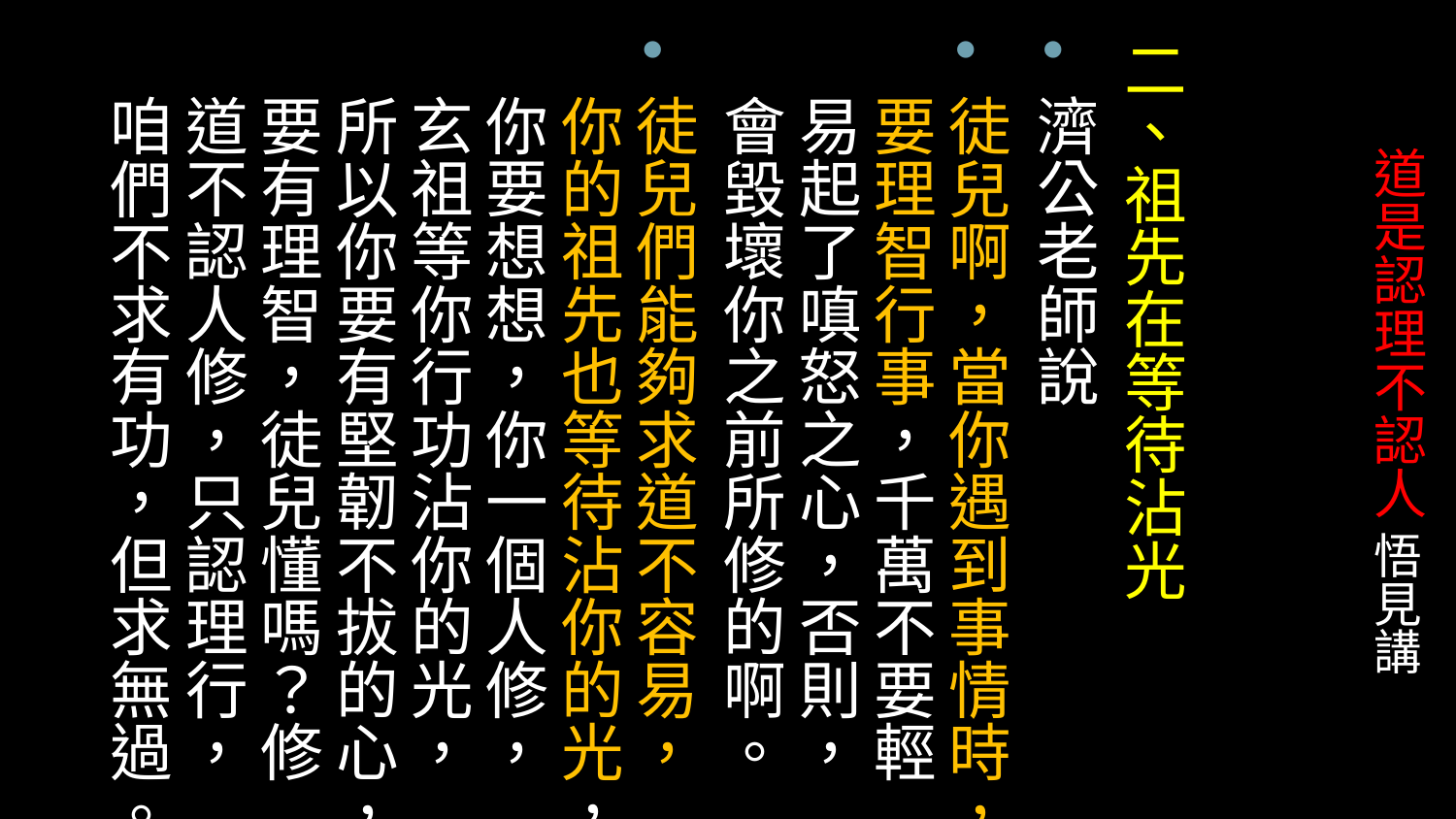

二、祖先在等待沾光
濟公老師說
徒兒啊，當你遇到事情時，要理智行事，千萬不要輕易起了嗔怒之心，否則，會毀壞你之前所修的啊。
徒兒們能夠求道不容易，你的祖先也等待沾你的光，你要想想，你一個人修，玄祖等你行功沾你的光，所以你要有堅韌不拔的心，要有理智，徒兒懂嗎？修道不認人修，只認理行，咱們不求有功，但求無過。

# 道是認理不認人 悟見講